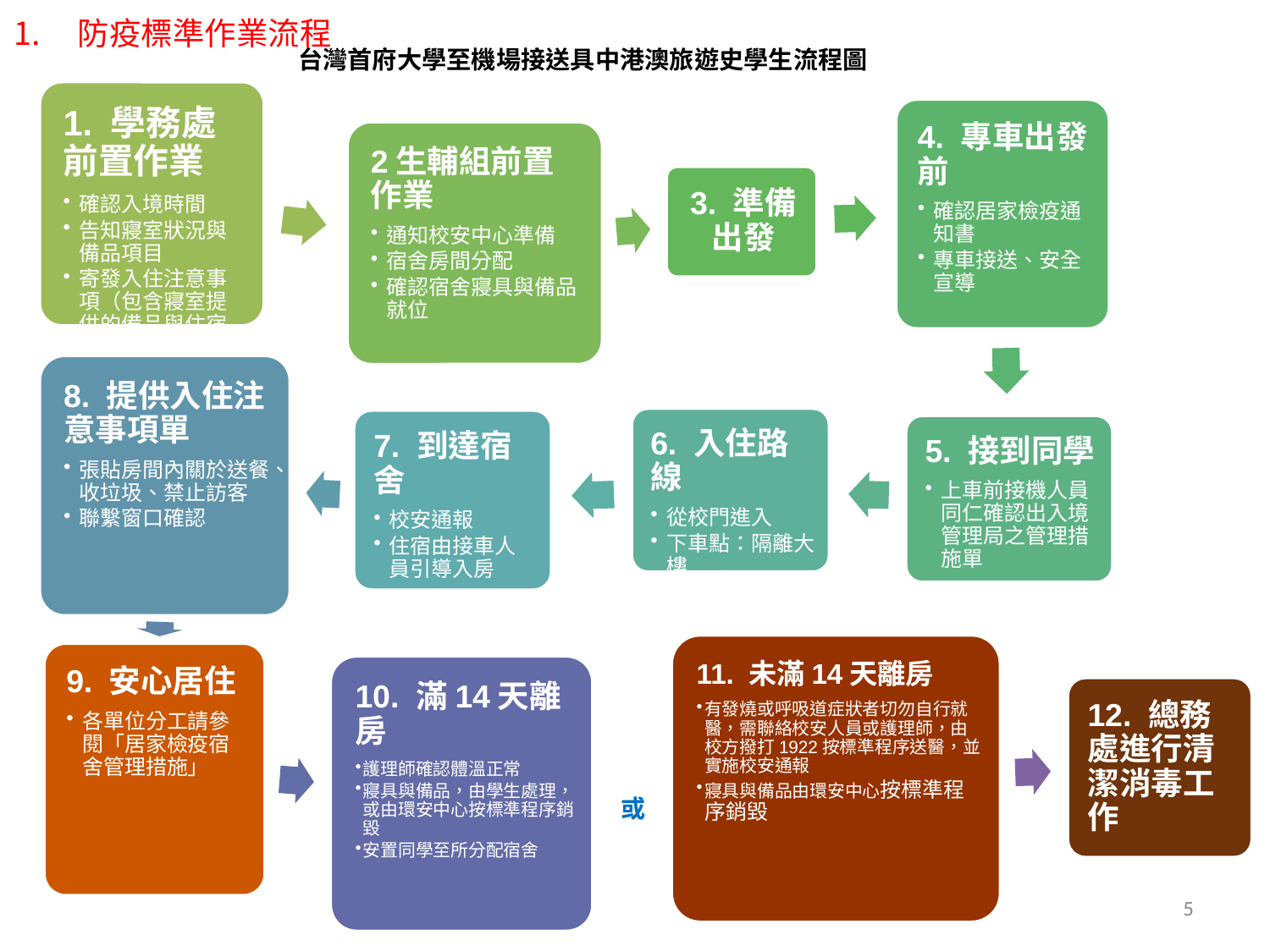

防疫標準作業流程
1. 學務處前置作業
確認入境時間
告知寢室狀況與備品項目
寄發入住注意事項（包含寢室提供的備品與住宿規範）電子檔

2生輔組前置作業
通知校安中心準備
宿舍房間分配
確認宿舍寢具與備品就位

3. 準備出發

4. 專車出發前
確認居家檢疫通知書
專車接送、安全宣導

5. 接到同學
上車前接機人員同仁確認出入境管理局之管理措施單

6. 入住路線
從校門進入
下車點：隔離大樓

7. 到達宿舍
校安通報
住宿由接車人員引導入房

8. 提供入住注意事項單
張貼房間內關於送餐、收垃圾、禁止訪客
聯繫窗口確認

9. 安心居住
各單位分工請參閱「居家檢疫宿舍管理措施」

10. 滿14天離房
護理師確認體溫正常
寢具與備品，由學生處理，或由環安中心按標準程序銷毀
安置同學至所分配宿舍

11. 未滿14天離房
有發燒或呼吸道症狀者切勿自行就醫，需聯絡校安人員或護理師，由校方撥打1922按標準程序送醫，並實施校安通報
寢具與備品由環安中心按標準程序銷毀

12. 總務處進行清潔消毒工作
台灣首府大學至機場接送具中港澳旅遊史學生流程圖
或
5